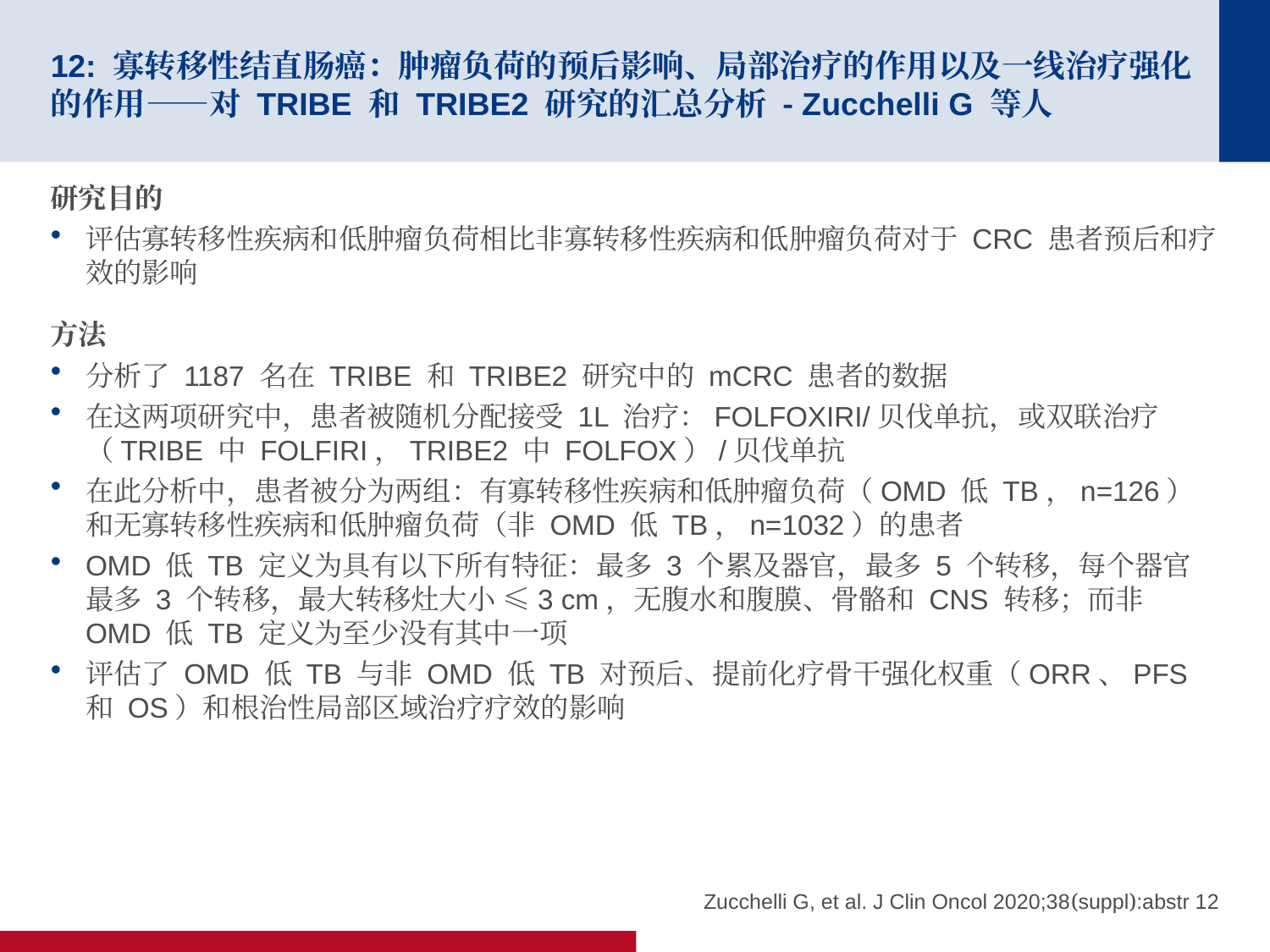

# 12: 寡转移性结直肠癌：肿瘤负荷的预后影响、局部治疗的作用以及一线治疗强化的作用——对 TRIBE 和 TRIBE2 研究的汇总分析 - Zucchelli G 等人
研究目的
评估寡转移性疾病和低肿瘤负荷相比非寡转移性疾病和低肿瘤负荷对于 CRC 患者预后和疗效的影响
方法
分析了 1187 名在 TRIBE 和 TRIBE2 研究中的 mCRC 患者的数据
在这两项研究中，患者被随机分配接受 1L 治疗：FOLFOXIRI/贝伐单抗，或双联治疗（TRIBE 中 FOLFIRI，TRIBE2 中 FOLFOX）/贝伐单抗
在此分析中，患者被分为两组：有寡转移性疾病和低肿瘤负荷（OMD 低 TB，n=126）和无寡转移性疾病和低肿瘤负荷（非 OMD 低 TB，n=1032）的患者
OMD 低 TB 定义为具有以下所有特征：最多 3 个累及器官，最多 5 个转移，每个器官最多 3 个转移，最大转移灶大小 ≤3 cm，无腹水和腹膜、骨骼和 CNS 转移；而非 OMD 低 TB 定义为至少没有其中一项
评估了 OMD 低 TB 与非 OMD 低 TB 对预后、提前化疗骨干强化权重（ORR、PFS 和 OS）和根治性局部区域治疗疗效的影响
Zucchelli G, et al. J Clin Oncol 2020;38(suppl):abstr 12